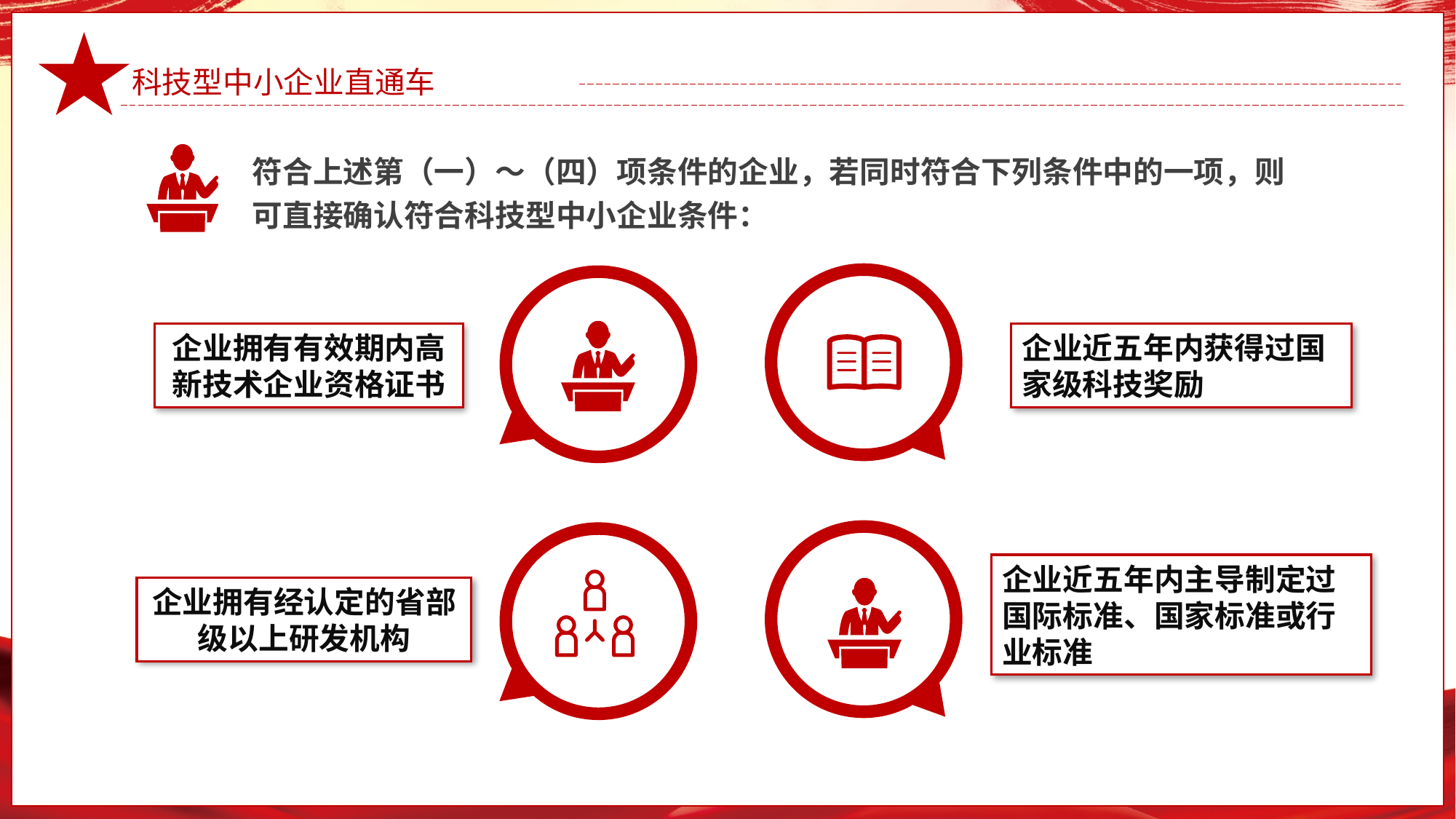

科技型中小企业直通车
符合上述第（一）～（四）项条件的企业，若同时符合下列条件中的一项，则可直接确认符合科技型中小企业条件：

企业拥有有效期内高新技术企业资格证书
企业近五年内获得过国家级科技奖励

企业近五年内主导制定过国际标准、国家标准或行业标准

企业拥有经认定的省部级以上研发机构